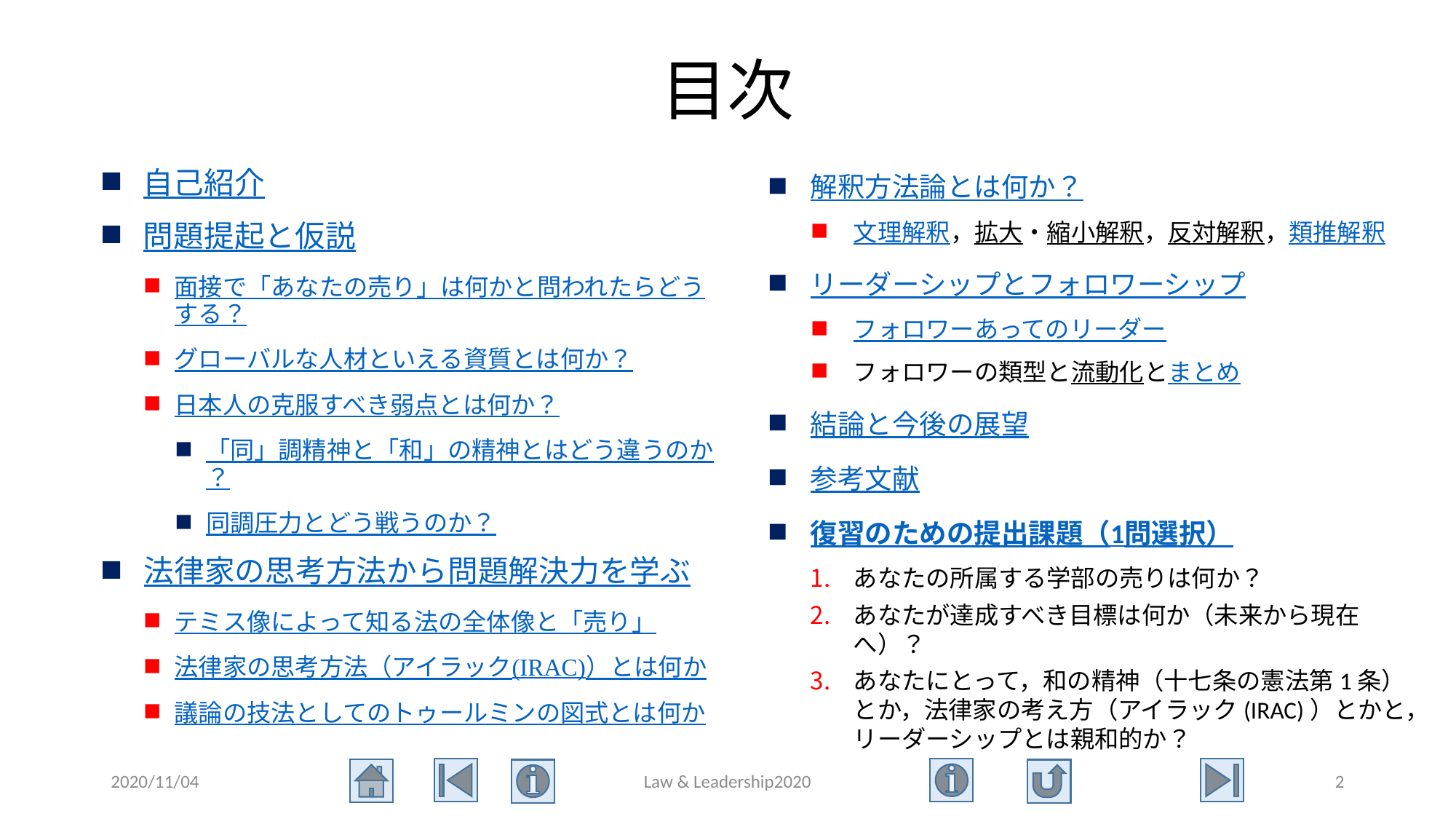

# 目次
自己紹介
問題提起と仮説
面接で「あなたの売り」は何かと問われたらどうする？
グローバルな人材といえる資質とは何か？
日本人の克服すべき弱点とは何か？
「同」調精神と「和」の精神とはどう違うのか？
同調圧力とどう戦うのか？
法律家の思考方法から問題解決力を学ぶ
テミス像によって知る法の全体像と「売り」
法律家の思考方法（アイラック(IRAC)）とは何か
議論の技法としてのトゥールミンの図式とは何か
解釈方法論とは何か？
文理解釈，拡大・縮小解釈，反対解釈，類推解釈
リーダーシップとフォロワーシップ
フォロワーあってのリーダー
フォロワーの類型と流動化とまとめ
結論と今後の展望
参考文献
復習のための提出課題（1問選択）
あなたの所属する学部の売りは何か？
あなたが達成すべき目標は何か（未来から現在へ）？
あなたにとって，和の精神（十七条の憲法第1条）とか，法律家の考え方（アイラック(IRAC)）とかと，リーダーシップとは親和的か？

2020/11/04
Law & Leadership2020
2